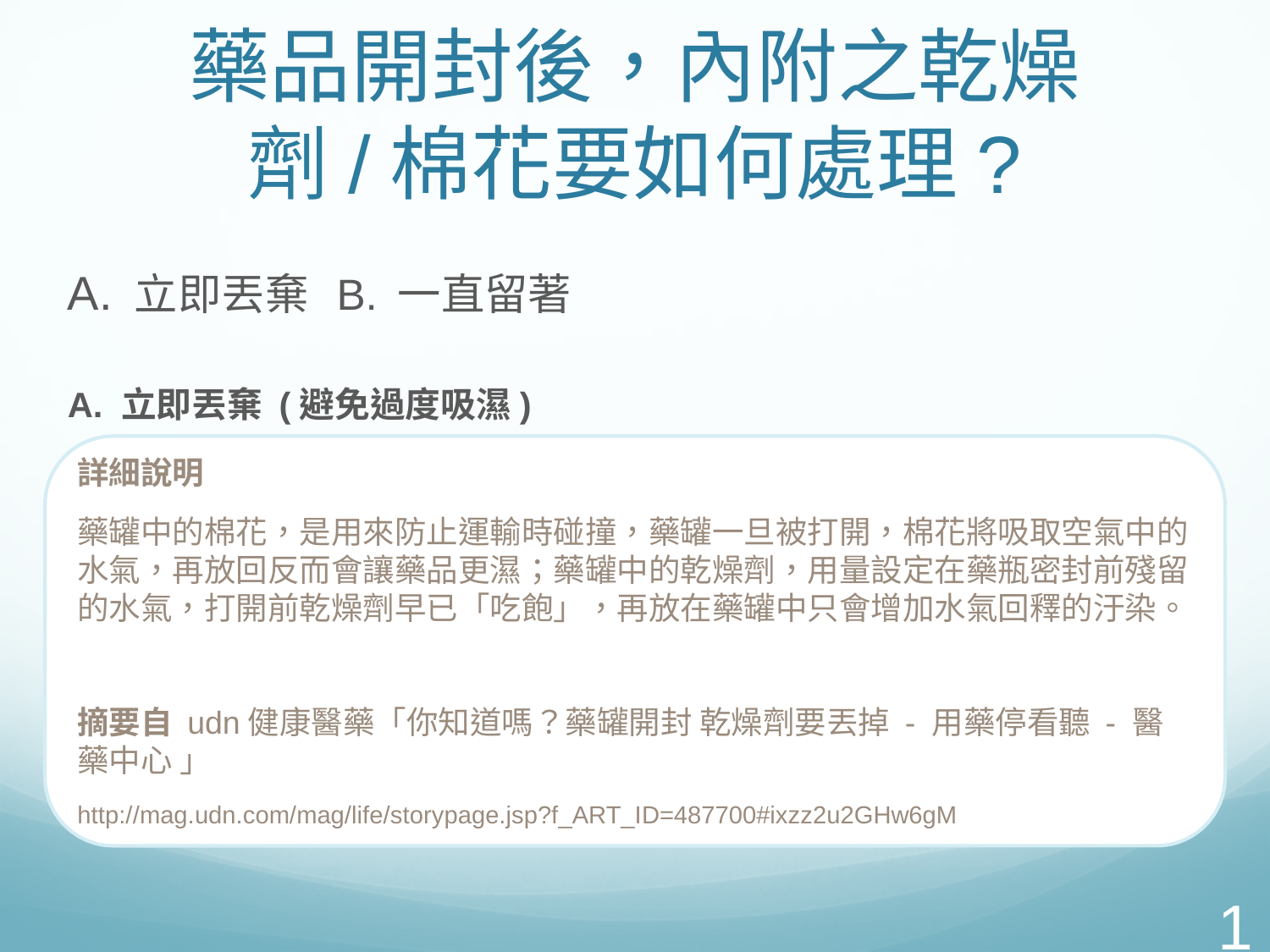

# 藥品開封後，內附之乾燥劑/棉花要如何處理?
A. 立即丟棄  B. 一直留著
A. 立即丟棄 (避免過度吸濕)
詳細說明
藥罐中的棉花，是用來防止運輸時碰撞，藥罐一旦被打開，棉花將吸取空氣中的水氣，再放回反而會讓藥品更濕；藥罐中的乾燥劑，用量設定在藥瓶密封前殘留的水氣，打開前乾燥劑早已「吃飽」，再放在藥罐中只會增加水氣回釋的汙染。
摘要自 udn健康醫藥「你知道嗎？藥罐開封 乾燥劑要丟掉 - 用藥停看聽 - 醫藥中心 」
http://mag.udn.com/mag/life/storypage.jsp?f_ART_ID=487700#ixzz2u2GHw6gM
16